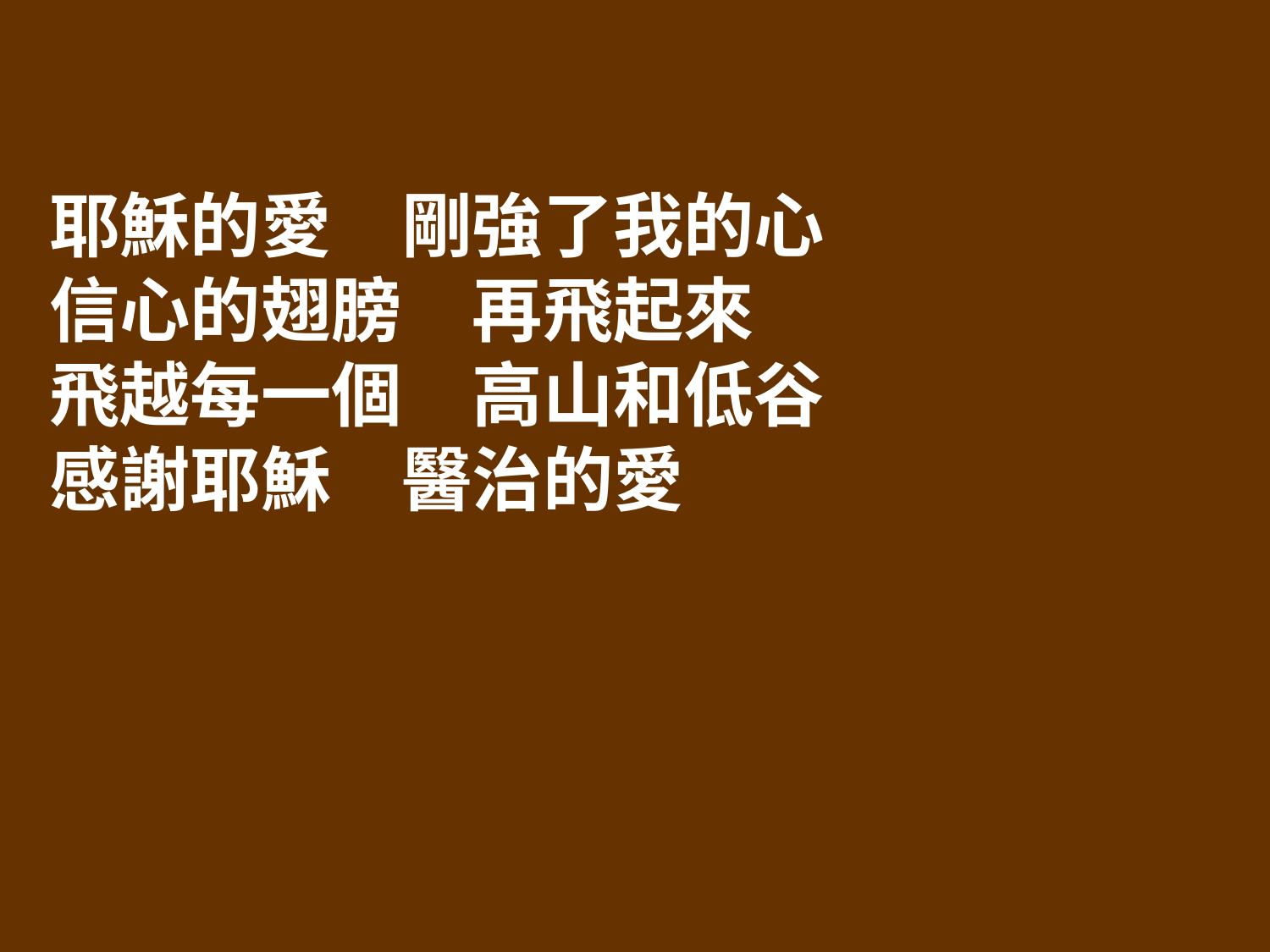

耶穌的愛　剛強了我的心
信心的翅膀　再飛起來
飛越每一個　高山和低谷
感謝耶穌　醫治的愛